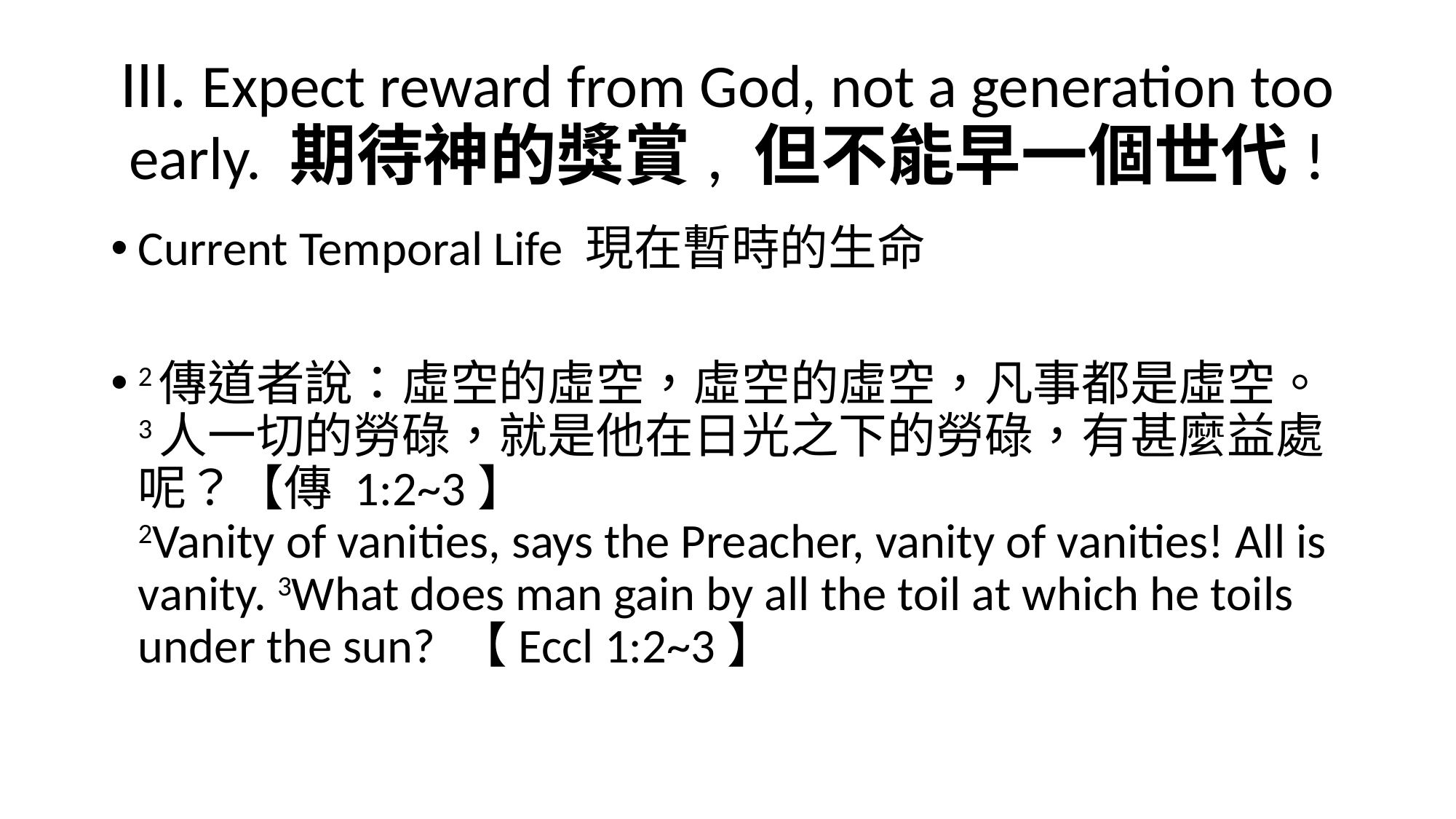

# III. Expect reward from God, not a generation too early. 期待神的獎賞, 但不能早一個世代!
Current Temporal Life 現在暫時的生命

2傳道者說：虛空的虛空，虛空的虛空，凡事都是虛空。3人一切的勞碌，就是他在日光之下的勞碌，有甚麼益處呢？【傳 1:2~3】
2Vanity of vanities, says the Preacher, vanity of vanities! All is vanity. 3What does man gain by all the toil at which he toils under the sun? 【Eccl 1:2~3】